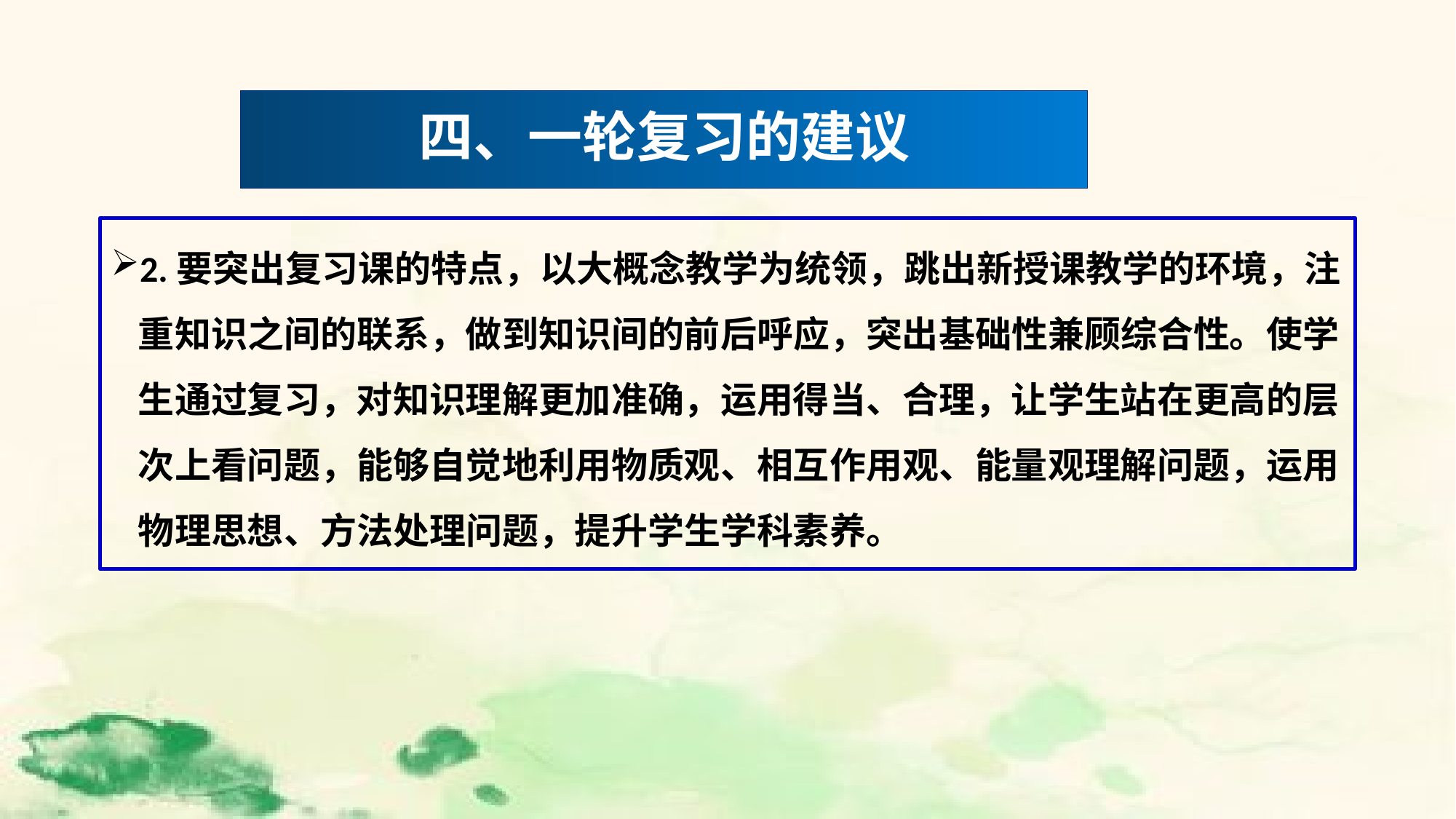

#
四、一轮复习的建议
2.要突出复习课的特点，以大概念教学为统领，跳出新授课教学的环境，注重知识之间的联系，做到知识间的前后呼应，突出基础性兼顾综合性。使学生通过复习，对知识理解更加准确，运用得当、合理，让学生站在更高的层次上看问题，能够自觉地利用物质观、相互作用观、能量观理解问题，运用物理思想、方法处理问题，提升学生学科素养。